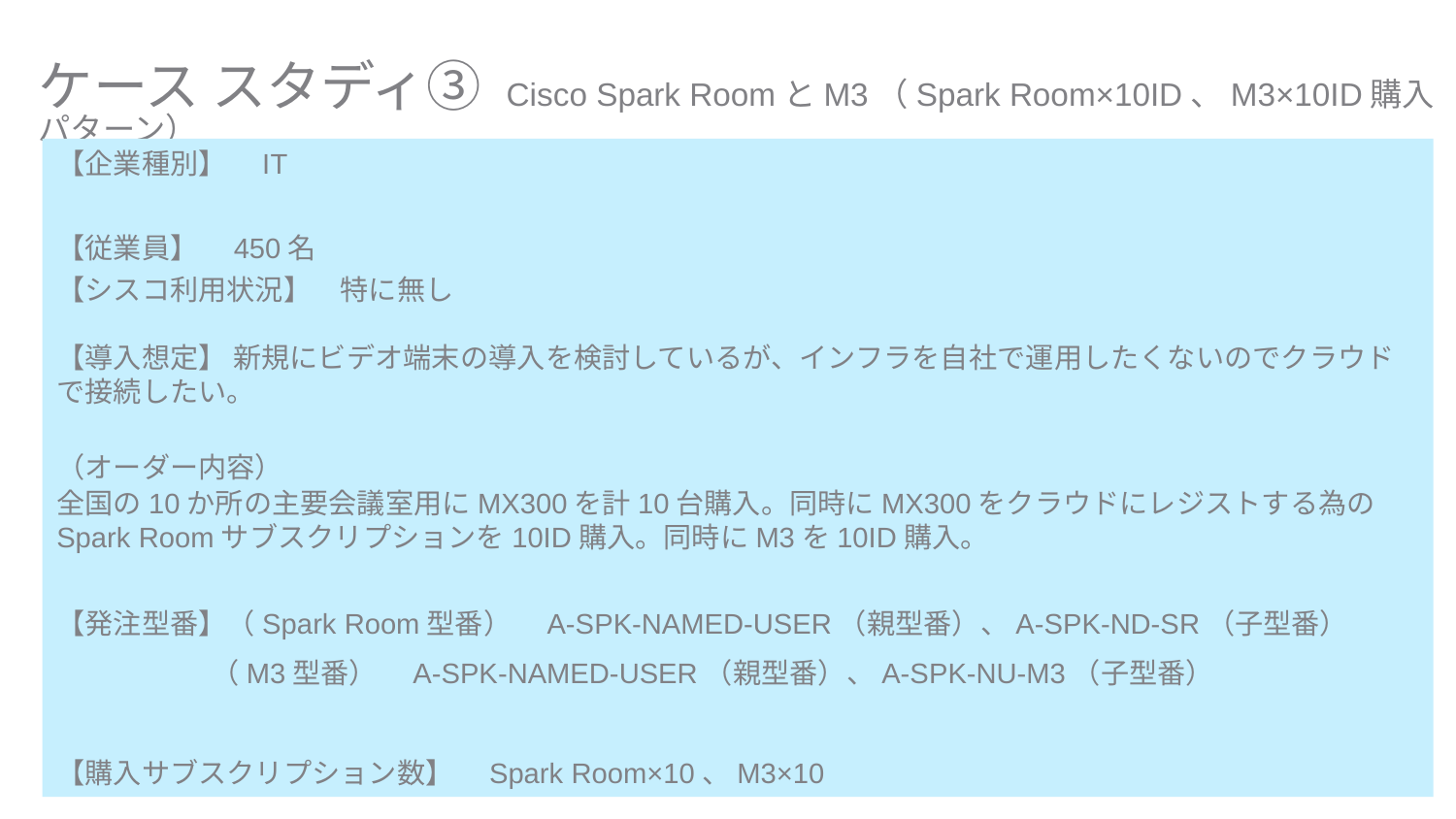

ケース スタディ③ Cisco Spark RoomとM3（Spark Room×10ID、M3×10ID購入パターン）
【企業種別】　IT
【従業員】　450名
【シスコ利用状況】　特に無し

【導入想定】 新規にビデオ端末の導入を検討しているが、インフラを自社で運用したくないのでクラウドで接続したい。

（オーダー内容）
全国の10か所の主要会議室用にMX300を計10台購入。同時にMX300をクラウドにレジストする為のSpark Roomサブスクリプションを10ID購入。同時にM3を10ID購入。

【発注型番】（Spark Room型番）　A-SPK-NAMED-USER（親型番）、A-SPK-ND-SR（子型番）
　　　           （M3型番）　A-SPK-NAMED-USER（親型番）、A-SPK-NU-M3（子型番）

【購入サブスクリプション数】　Spark Room×10、M3×10